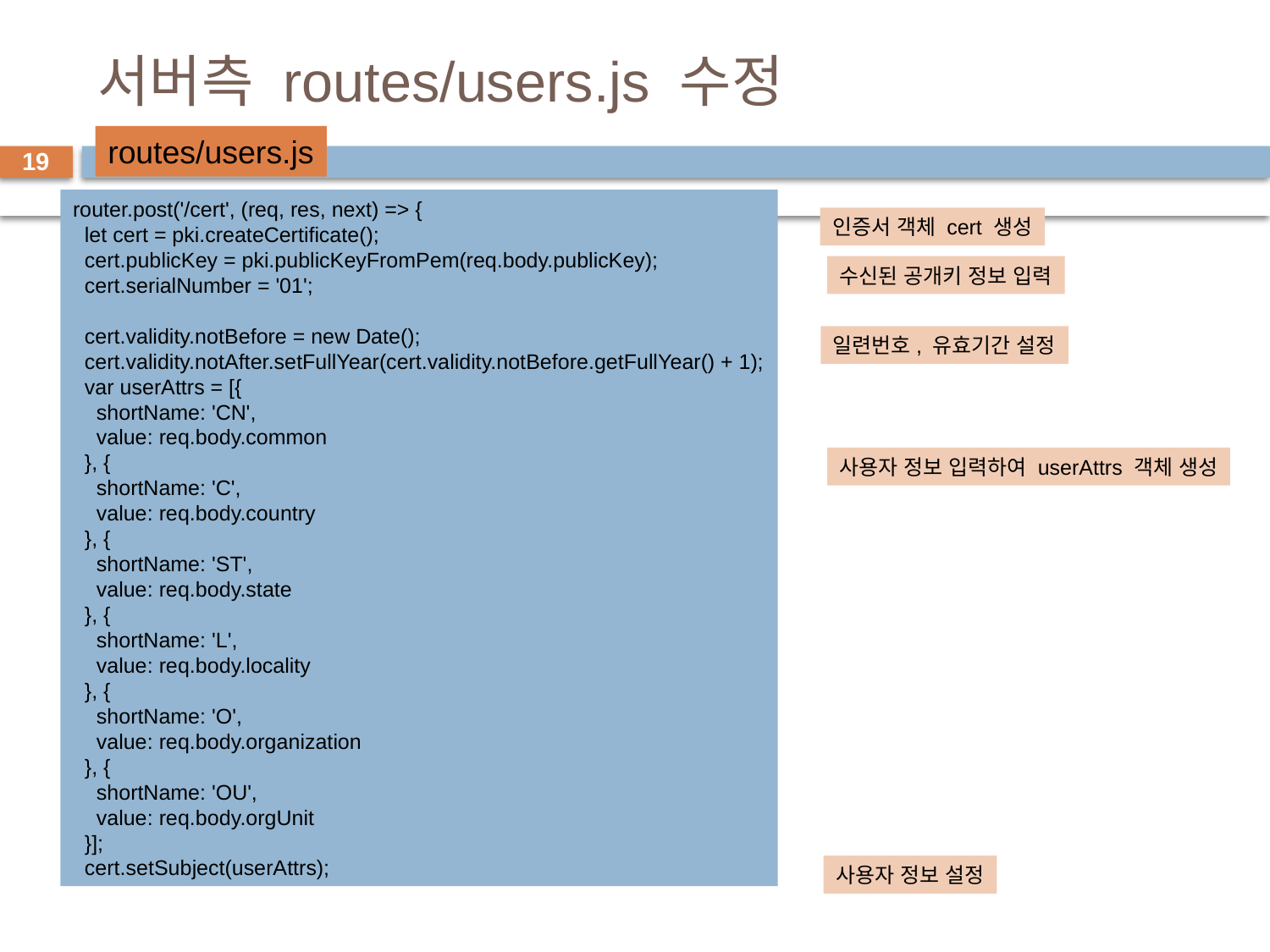

# 서버측 routes/users.js 수정
routes/users.js
19
router.post('/cert', (req, res, next) => {
  let cert = pki.createCertificate();
  cert.publicKey = pki.publicKeyFromPem(req.body.publicKey);
  cert.serialNumber = '01';
  cert.validity.notBefore = new Date();
  cert.validity.notAfter.setFullYear(cert.validity.notBefore.getFullYear() + 1);
  var userAttrs = [{
    shortName: 'CN',
    value: req.body.common
  }, {
    shortName: 'C',
    value: req.body.country
  }, {
    shortName: 'ST',
    value: req.body.state
  }, {
    shortName: 'L',
    value: req.body.locality
  }, {
    shortName: 'O',
    value: req.body.organization
  }, {
    shortName: 'OU',
    value: req.body.orgUnit
  }];
  cert.setSubject(userAttrs);
인증서 객체 cert 생성
수신된 공개키 정보 입력
일련번호, 유효기간 설정
사용자 정보 입력하여 userAttrs 객체 생성
사용자 정보 설정